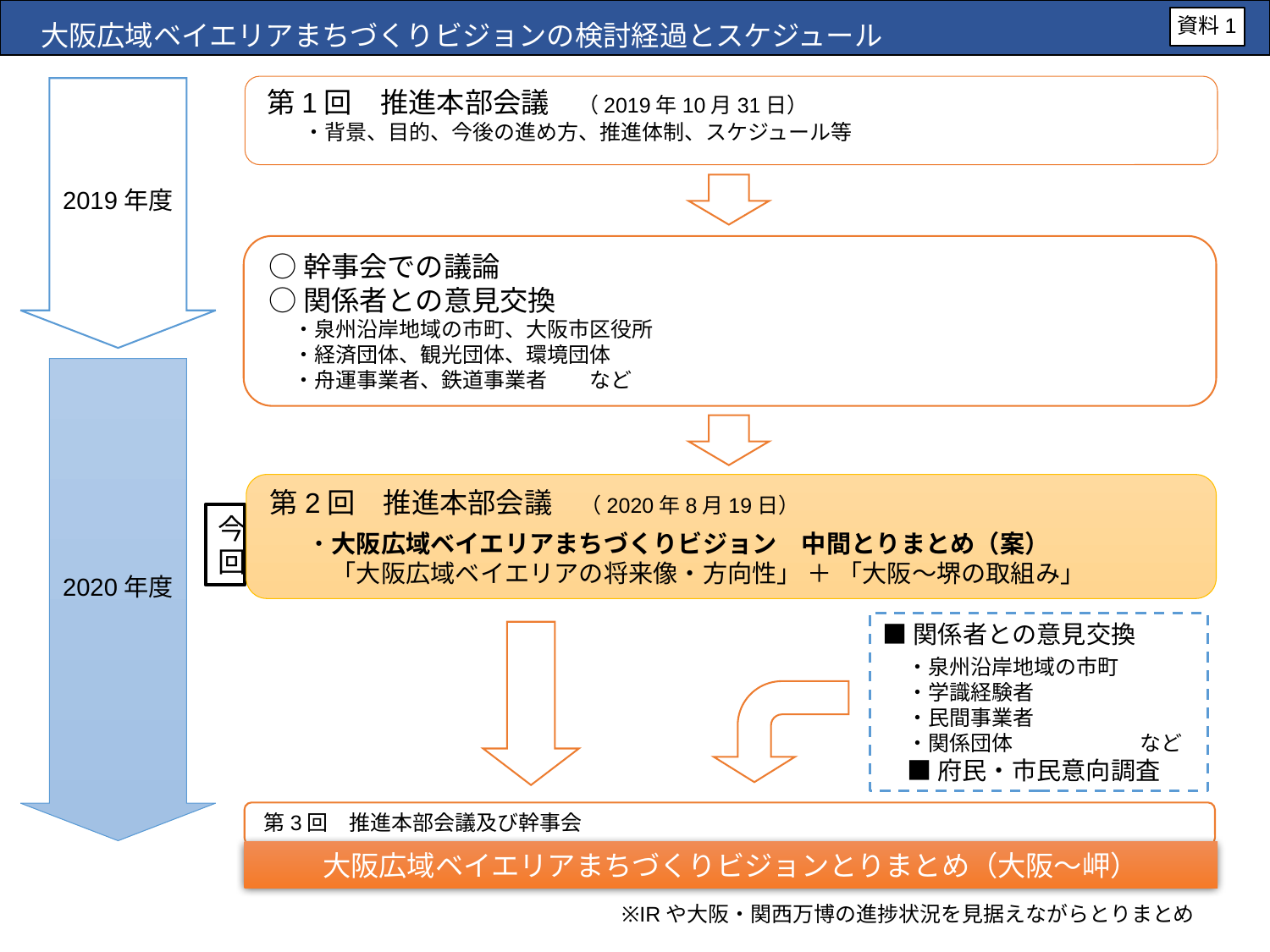

大阪広域ベイエリアまちづくりビジョンの検討経過とスケジュール
資料1
第1回　推進本部会議　（2019年10月31日）
・背景、目的、今後の進め方、推進体制、スケジュール等

○幹事会での議論
○関係者との意見交換
・泉州沿岸地域の市町、大阪市区役所
・経済団体、観光団体、環境団体
・舟運事業者、鉄道事業者　　など

第2回　推進本部会議　（2020年8月19日）
・大阪広域ベイエリアまちづくりビジョン　中間とりまとめ（案）
　「大阪広域ベイエリアの将来像・方向性」 ＋ 「大阪～堺の取組み」
2019年度
2020年度
今回
■関係者との意見交換
・泉州沿岸地域の市町
・学識経験者
・民間事業者
・関係団体　　　　　　など
■府民・市民意向調査

第3回　推進本部会議及び幹事会
大阪広域ベイエリアまちづくりビジョンとりまとめ（大阪～岬）
※IRや大阪・関西万博の進捗状況を見据えながらとりまとめ